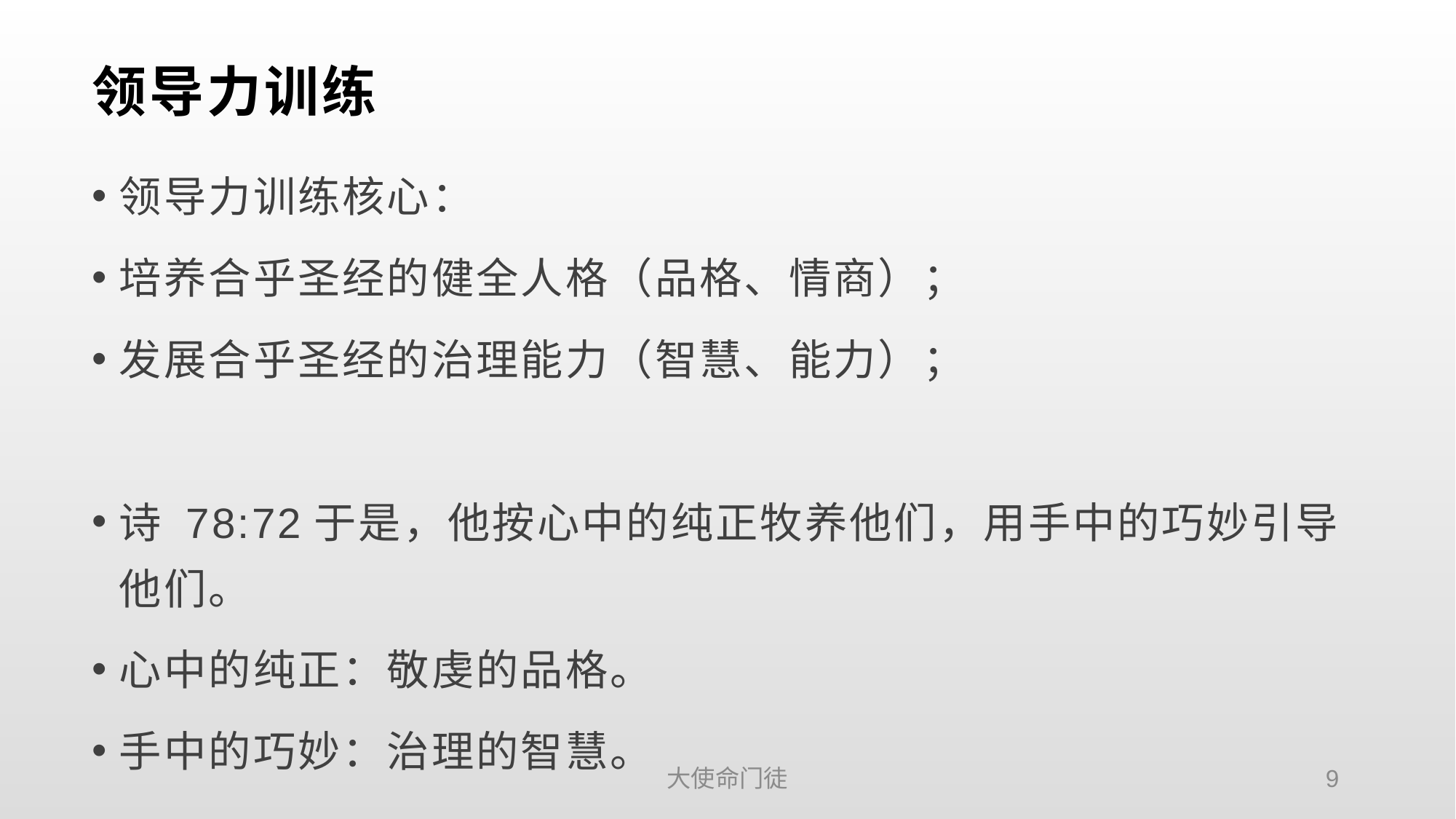

# 领导力训练
领导力训练核心：
培养合乎圣经的健全人格（品格、情商）；
发展合乎圣经的治理能力（智慧、能力）；

诗 78:72于是，他按心中的纯正牧养他们，用手中的巧妙引导他们。
心中的纯正：敬虔的品格。
手中的巧妙：治理的智慧。
大使命门徒
9